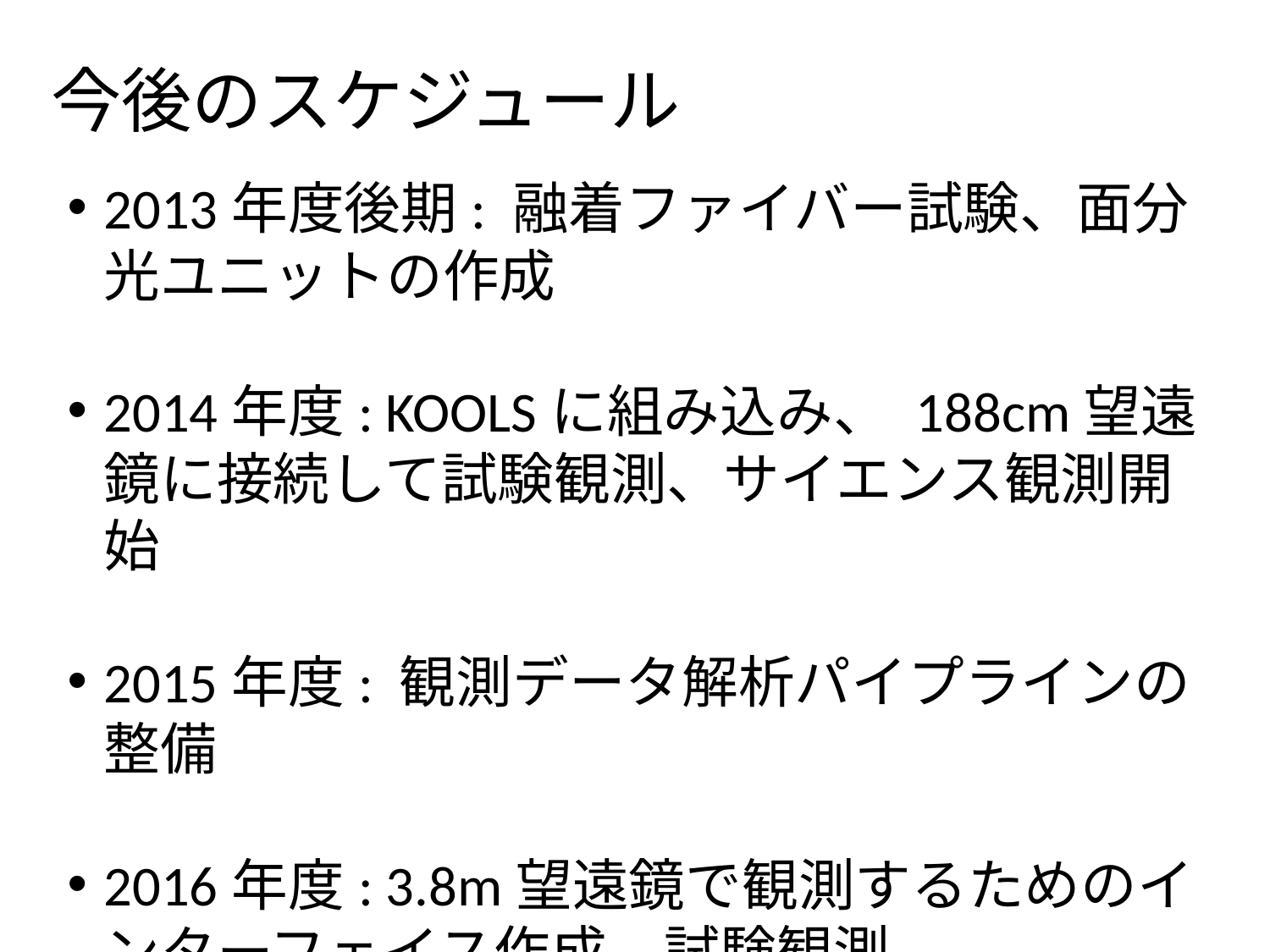

今後のスケジュール
2013年度後期: 融着ファイバー試験、面分光ユニットの作成

2014年度: KOOLSに組み込み、 188cm望遠鏡に接続して試験観測、サイエンス観測開始

2015年度: 観測データ解析パイプラインの整備

2016年度: 3.8m望遠鏡で観測するためのインターフェイス作成、試験観測